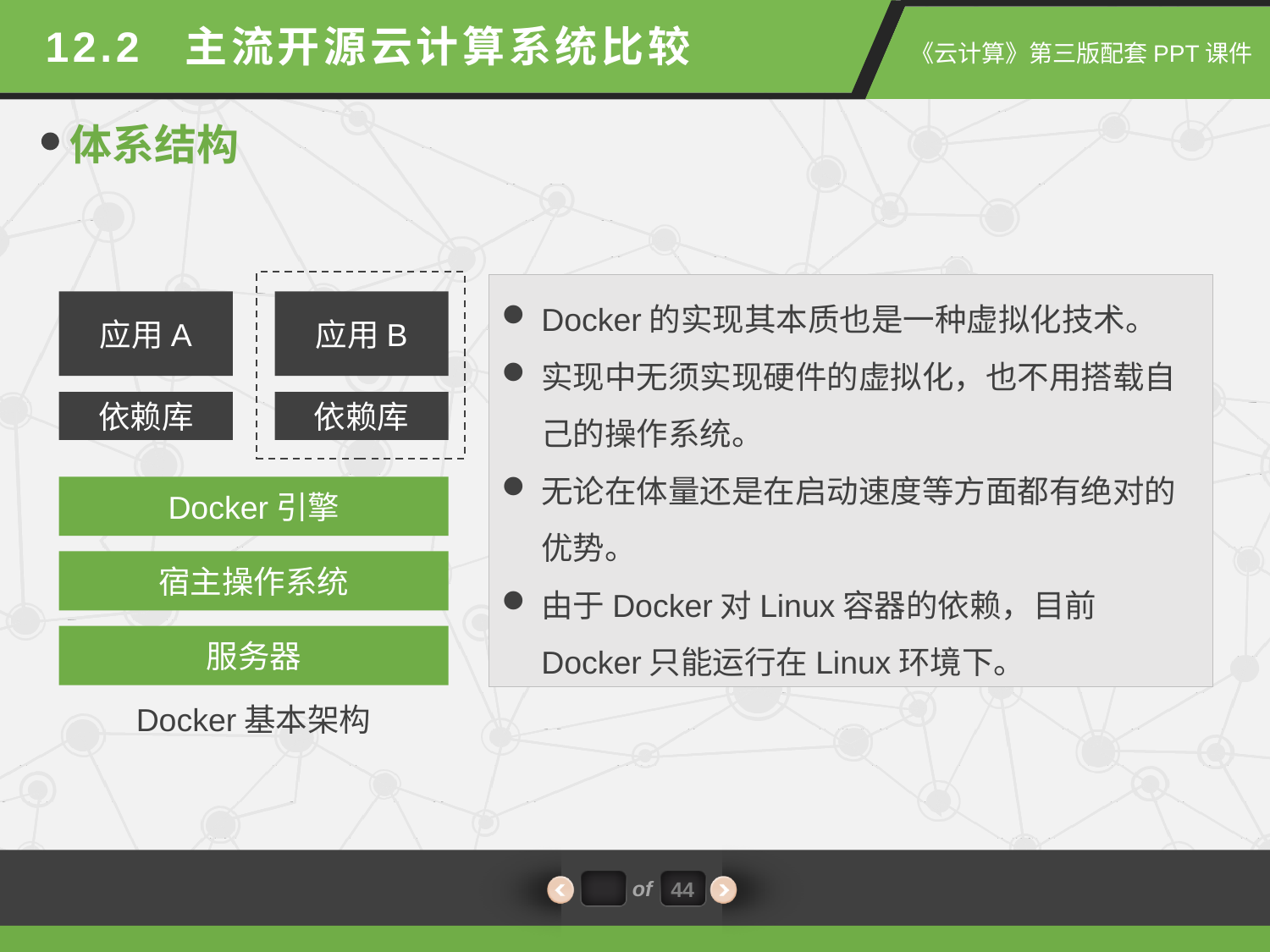

12.2  主流开源云计算系统比较
体系结构

应用A
应用B
依赖库
依赖库
Docker引擎
宿主操作系统
服务器
Docker的实现其本质也是一种虚拟化技术。
实现中无须实现硬件的虚拟化，也不用搭载自己的操作系统。
无论在体量还是在启动速度等方面都有绝对的优势。
由于Docker对Linux容器的依赖，目前Docker只能运行在Linux环境下。
Docker基本架构
25